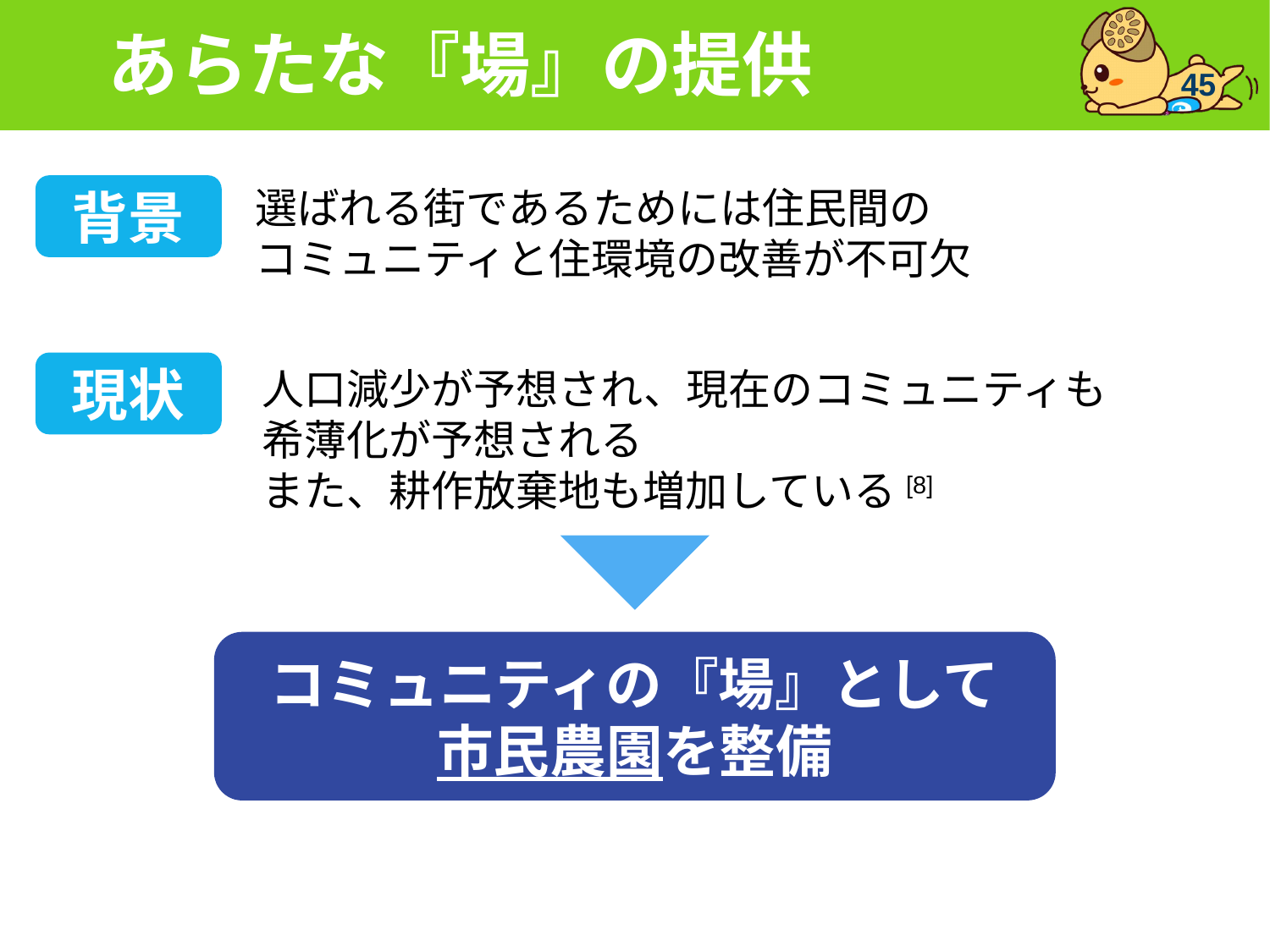

# あらたな『場』の提供
45
背景
選ばれる街であるためには住民間の
コミュニティと住環境の改善が不可欠
現状
人口減少が予想され、現在のコミュニティも
希薄化が予想される
また、耕作放棄地も増加している[8]

コミュニティの『場』として
市民農園を整備